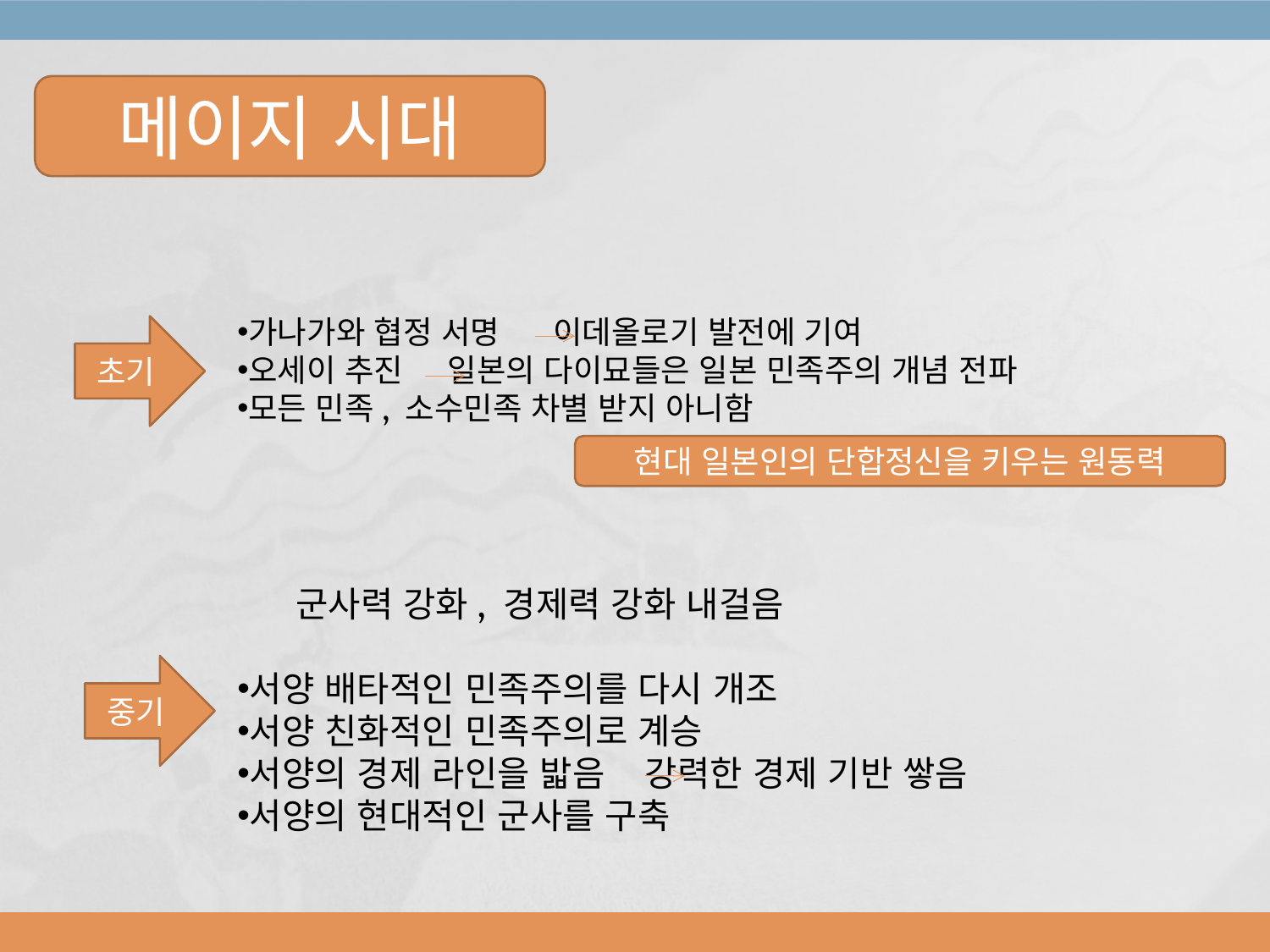

메이지 시대
가나가와 협정 서명      이데올로기 발전에 기여
오세이 추진     일본의 다이묘들은 일본 민족주의 개념 전파
모든 민족, 소수민족 차별 받지 아니함
초기
현대 일본인의 단합정신을 키우는 원동력
     군사력 강화, 경제력 강화 내걸음

서양 배타적인 민족주의를 다시 개조
서양 친화적인 민족주의로 계승
서양의 경제 라인을 밟음    강력한 경제 기반 쌓음
서양의 현대적인 군사를 구축
중기